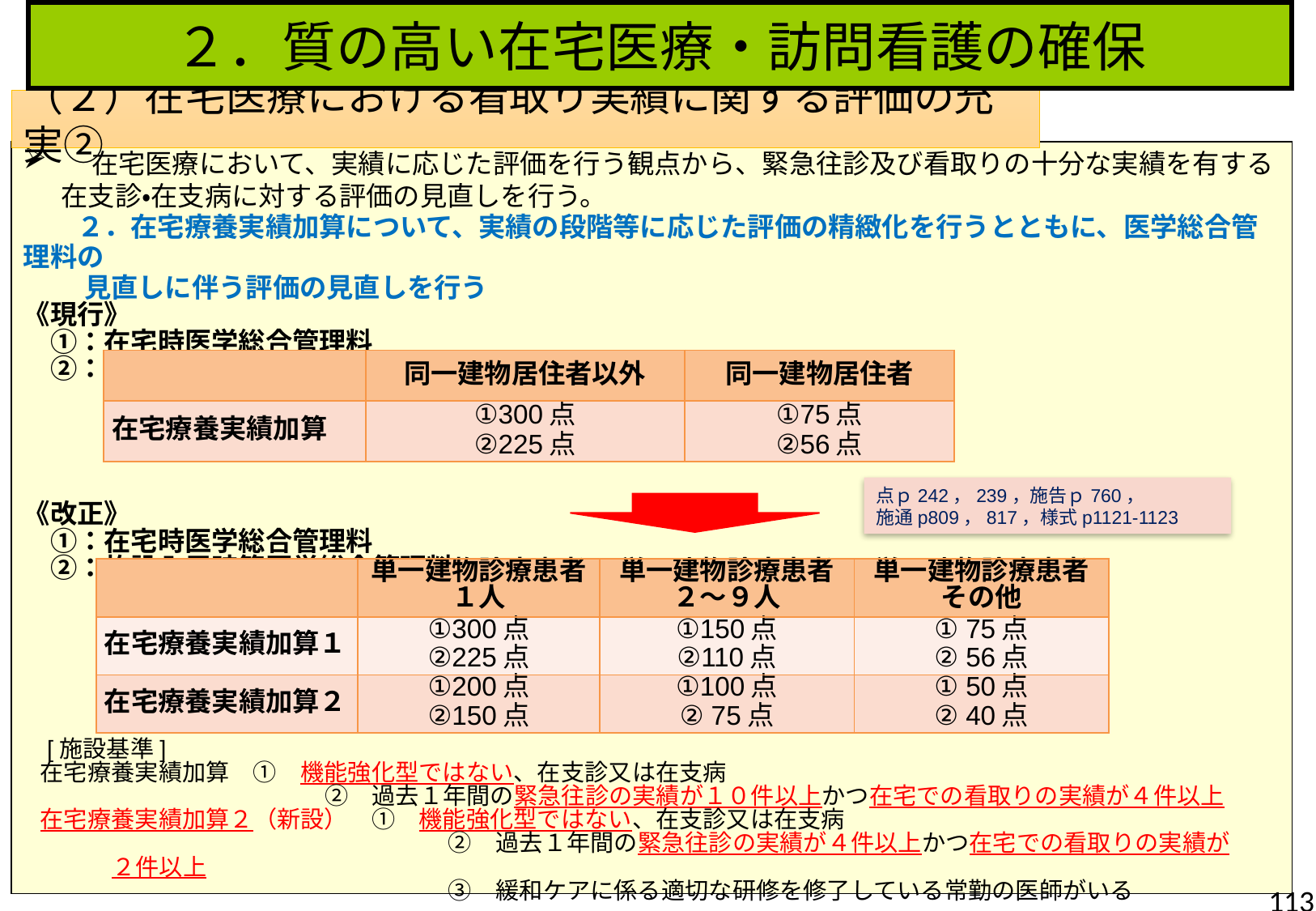

２．質の高い在宅医療・訪問看護の確保
（２）在宅医療における看取り実績に関する評価の充実②
　在宅医療において、実績に応じた評価を行う観点から、緊急往診及び看取りの十分な実績を有する在支診・在支病に対する評価の見直しを行う。
　　２．在宅療養実績加算について、実績の段階等に応じた評価の精緻化を行うとともに、医学総合管理料の
         見直しに伴う評価の見直しを行う
《現行》
　①：在宅時医学総合管理料
　②：特定施設入居時等医学総合管理料

《改正》
　①：在宅時医学総合管理料
　②：施設入居時等医学総合管理料

|  | 同一建物居住者以外 | 同一建物居住者 |
| --- | --- | --- |
| 在宅療養実績加算 | ①300点 ②225点 | ①75点 ②56点 |
点ｐ242，239，施告ｐ760，
施通p809，817，様式p1121-1123

|  | 単一建物診療患者 １人 | 単一建物診療患者 ２～９人 | 単一建物診療患者 その他 |
| --- | --- | --- | --- |
| 在宅療養実績加算１ | ①300点 ②225点 | ①150点 ②110点 | ① 75点 ② 56点 |
| 在宅療養実績加算２ | ①200点 ②150点 | ①100点 ② 75点 | ① 50点 ② 40点 |
 [施設基準]
在宅療養実績加算　①　機能強化型ではない、在支診又は在支病
　　　　　　　　　　②　過去１年間の緊急往診の実績が１０件以上かつ在宅での看取りの実績が４件以上
在宅療養実績加算２（新設）　①　機能強化型ではない、在支診又は在支病
　　　　　　　　　　　　　　　 ②　過去１年間の緊急往診の実績が４件以上かつ在宅での看取りの実績が２件以上
　　　　　　　　　　　　　　　 ③　緩和ケアに係る適切な研修を修了している常勤の医師がいる
113